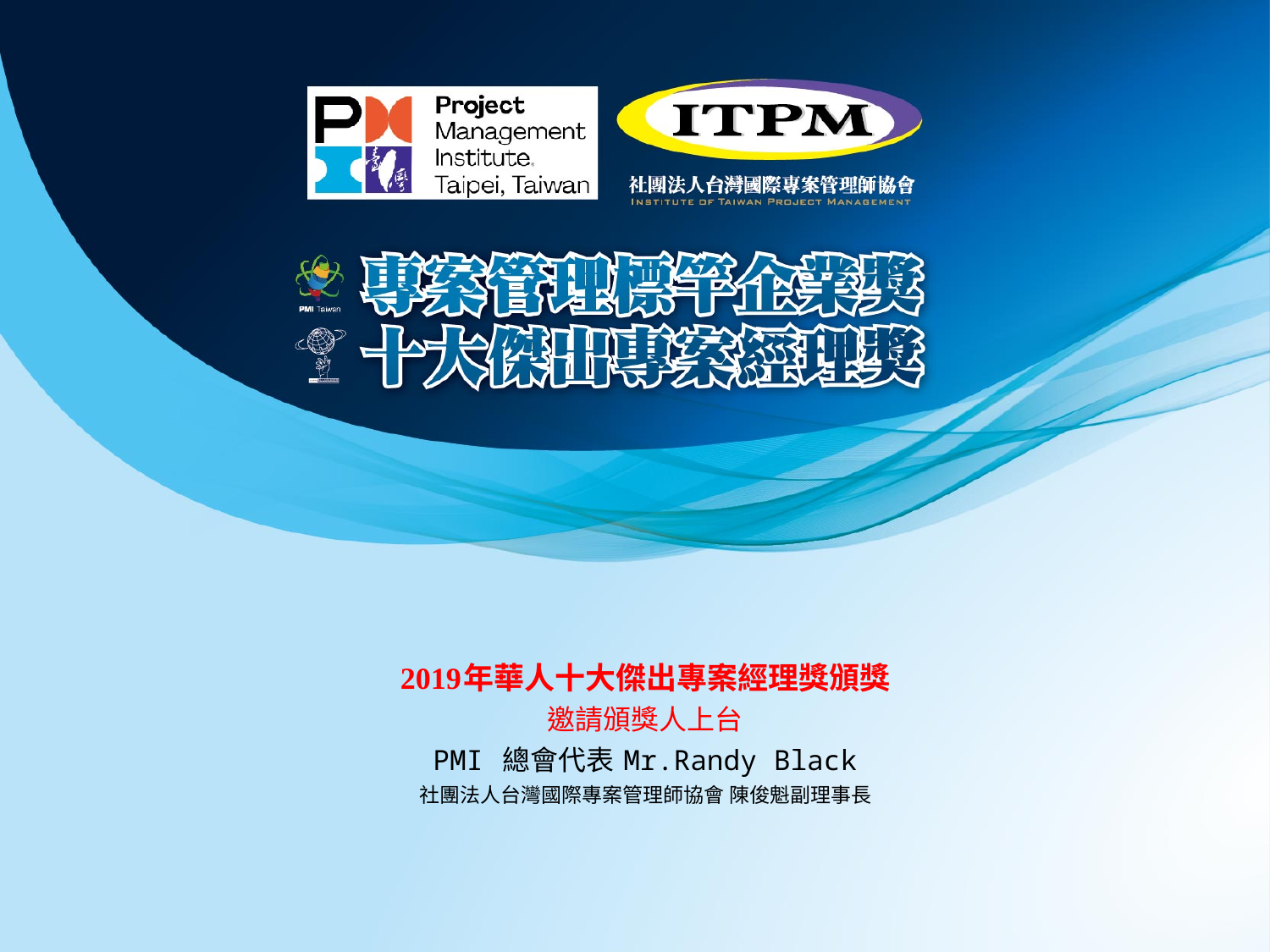

# 2019年華人十大傑出專案經理獎頒獎 邀請頒獎人上台 PMI 總會代表 Mr.Randy Black 社團法人台灣國際專案管理師協會 陳俊魁副理事長